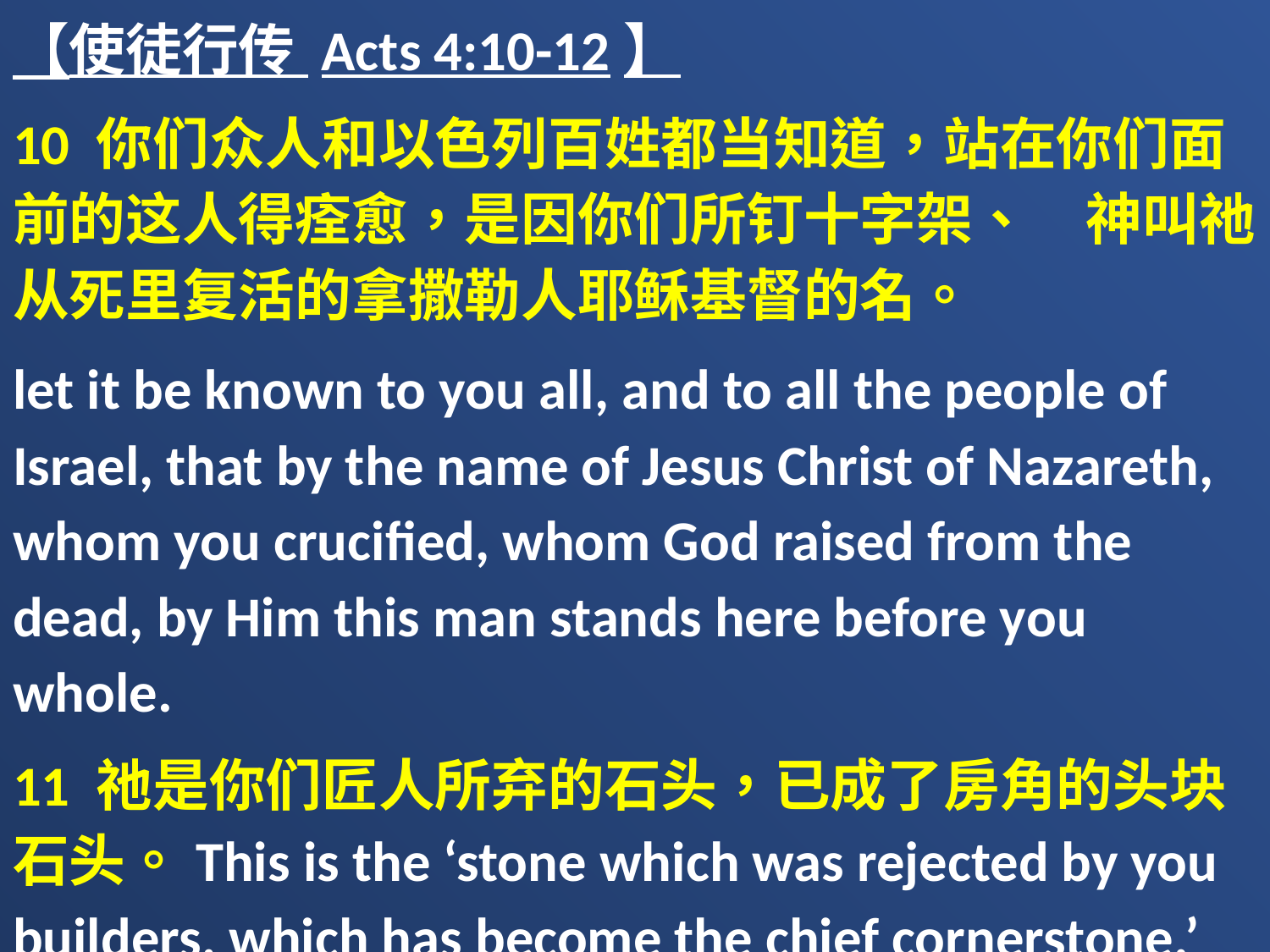

【使徒行传 Acts 4:10-12】
10 你们众人和以色列百姓都当知道，站在你们面前的这人得痊愈，是因你们所钉十字架、　神叫祂从死里复活的拿撒勒人耶稣基督的名。
let it be known to you all, and to all the people of Israel, that by the name of Jesus Christ of Nazareth, whom you crucified, whom God raised from the dead, by Him this man stands here before you whole.
11 祂是你们匠人所弃的石头，已成了房角的头块石头。This is the ‘stone which was rejected by you builders, which has become the chief cornerstone.’